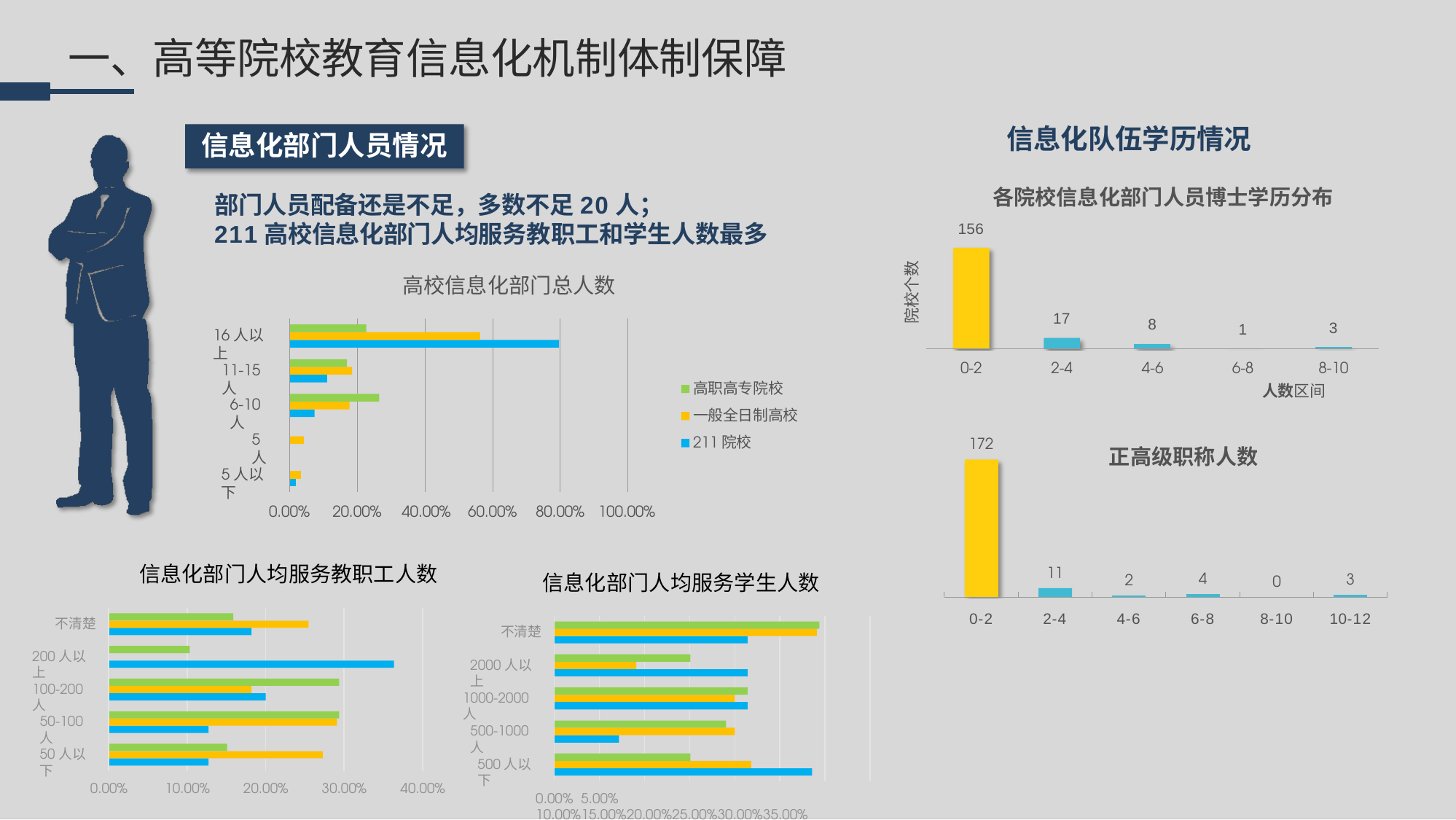

一、高等院校教育信息化机制体制保障

信息化队伍学历情况

信息化部门人员情况
各院校信息化部门人员博士学历分布
部门人员配备还是不足，多数不足20人；
211高校信息化部门人均服务教职工和学生人数最多
156

院校个数
高校信息化部门总人数
17
8
3

1

16人以上

0-2
2-4
4-6
6-8
8-10
人数区间

11-15人

高职高专院校 一般全日制高校 211院校

6-10人

5人
172

正高级职称人数

5人以下

0.00%
20.00%	40.00%
60.00%
80.00%   100.00%
信息化部门人均服务教职工人数
11
4
3
信息化部门人均服务学生人数
2
0

0-2
2-4
4-6
6-8
8-10
10-12

不清楚

不清楚

200人以上

2000人以上

100-200人

1000-2000人

50-100人

500-1000人

50人以下

500人以下

0.00%
10.00%
20.00%
30.00%
40.00%
0.00%  5.00% 10.00%15.00%20.00%25.00%30.00%35.00%